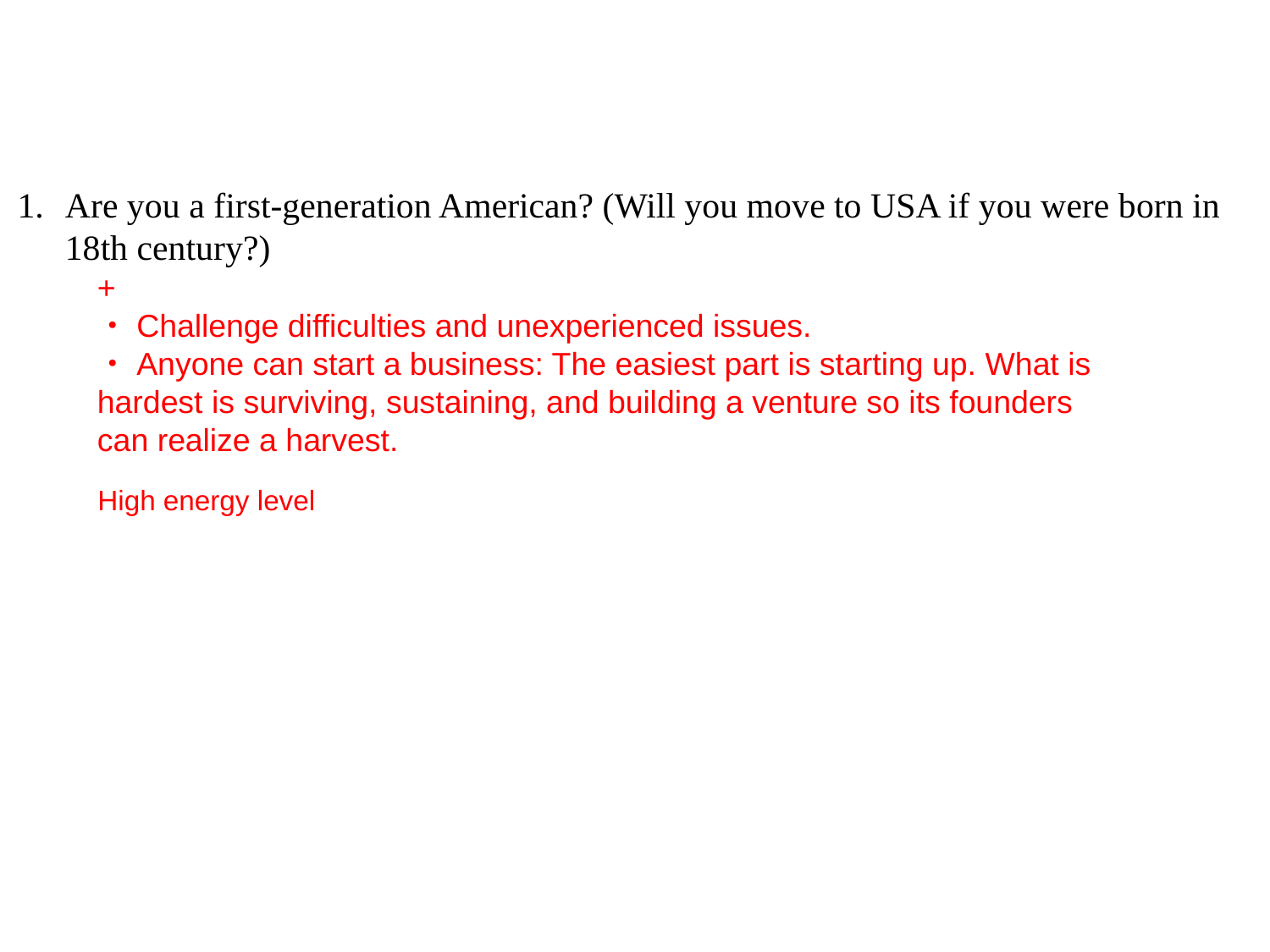

Are you a first-generation American? (Will you move to USA if you were born in 18th century?)
+
・Challenge difficulties and unexperienced issues.
・Anyone can start a business: The easiest part is starting up. What is hardest is surviving, sustaining, and building a venture so its founders can realize a harvest.

High energy level